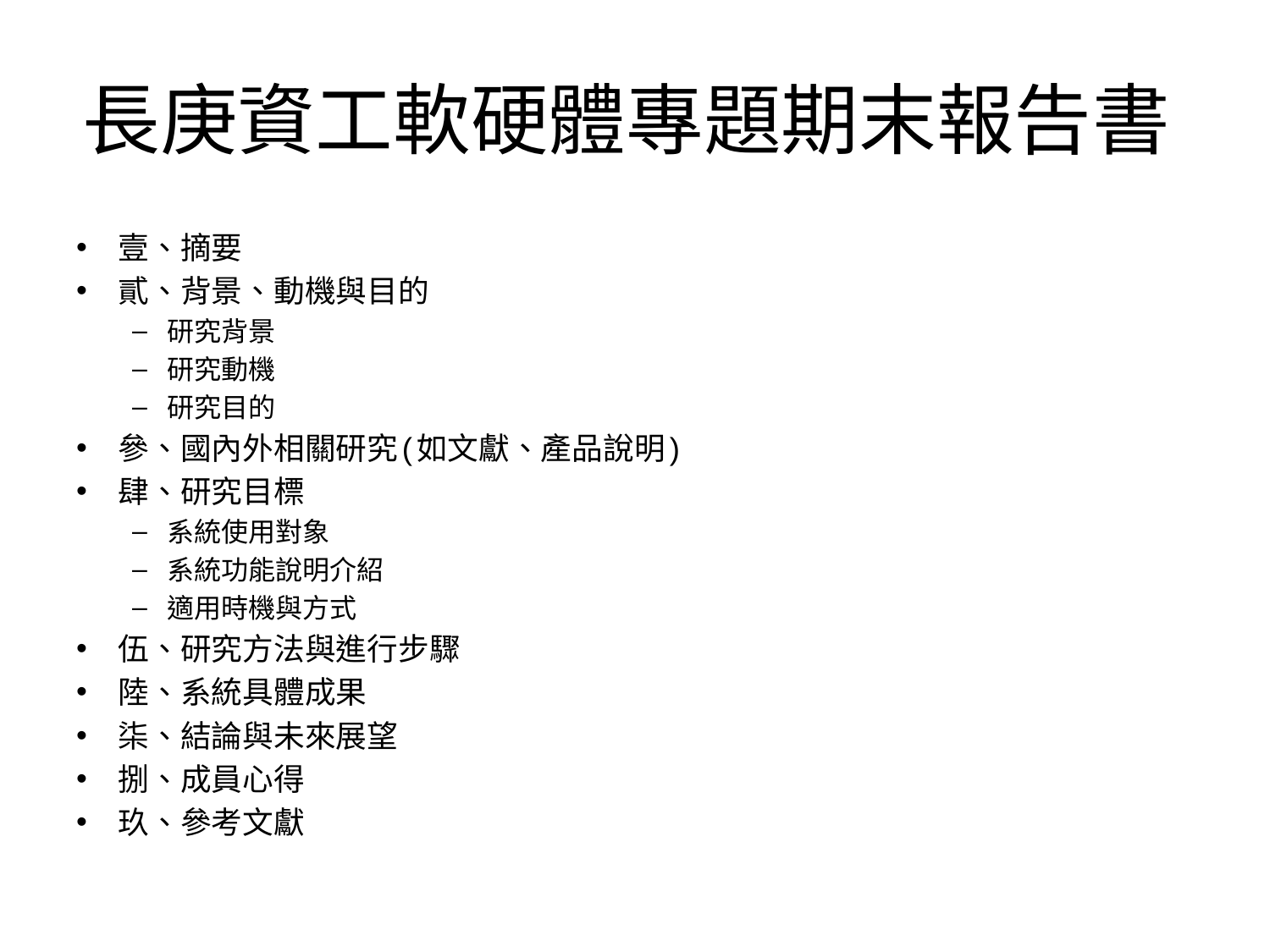

# 長庚資工軟硬體專題期末報告書
壹、摘要
貳、背景、動機與目的
研究背景
研究動機
研究目的
參、國內外相關研究(如文獻、產品說明)
肆、研究目標
系統使用對象
系統功能說明介紹
適用時機與方式
伍、研究方法與進行步驟
陸、系統具體成果
柒、結論與未來展望
捌、成員心得
玖、參考文獻